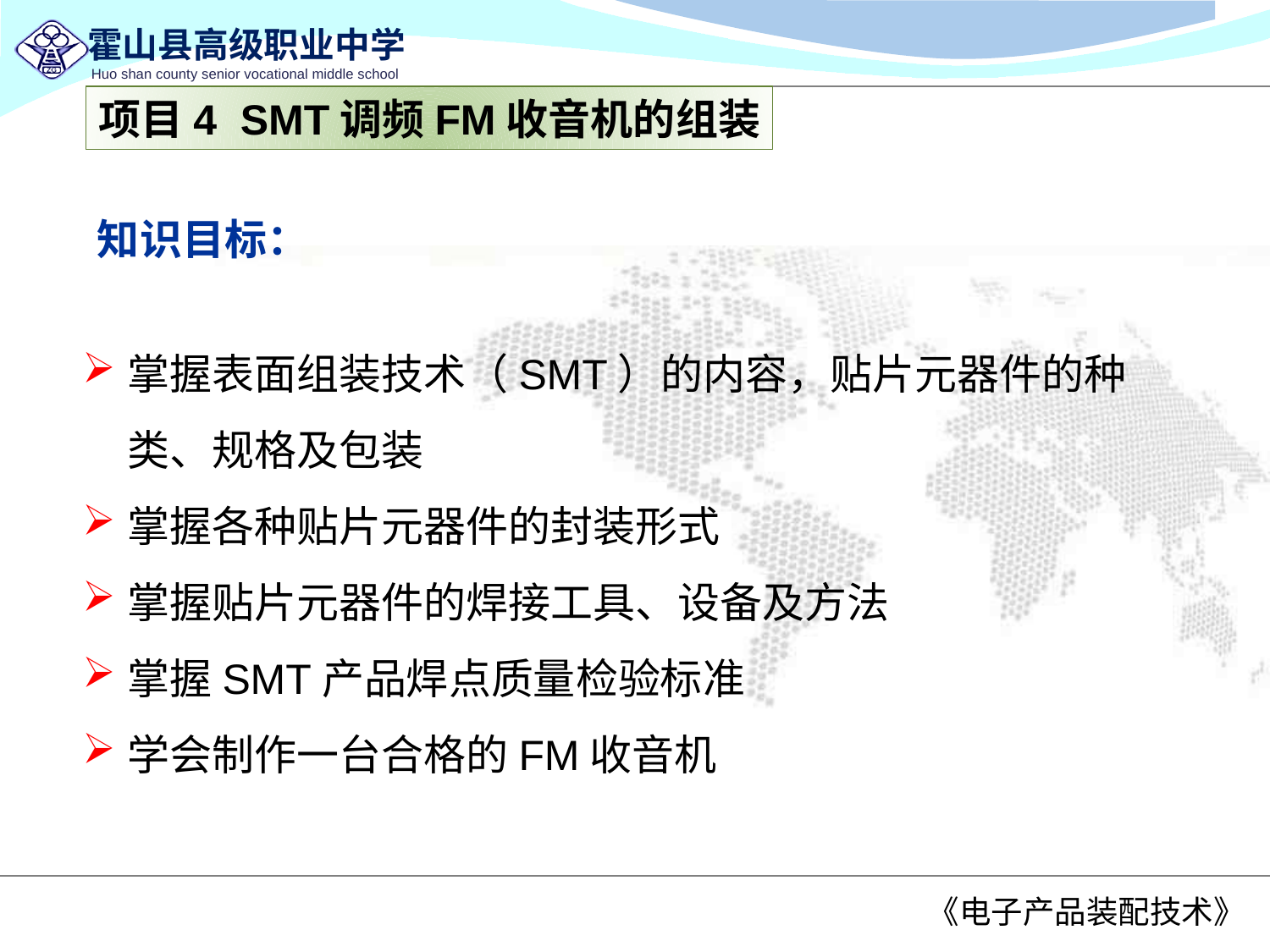

项目4  SMT调频FM收音机的组装
知识目标：
掌握表面组装技术（SMT）的内容，贴片元器件的种类、规格及包装
掌握各种贴片元器件的封装形式
掌握贴片元器件的焊接工具、设备及方法
掌握SMT产品焊点质量检验标准
学会制作一台合格的FM收音机